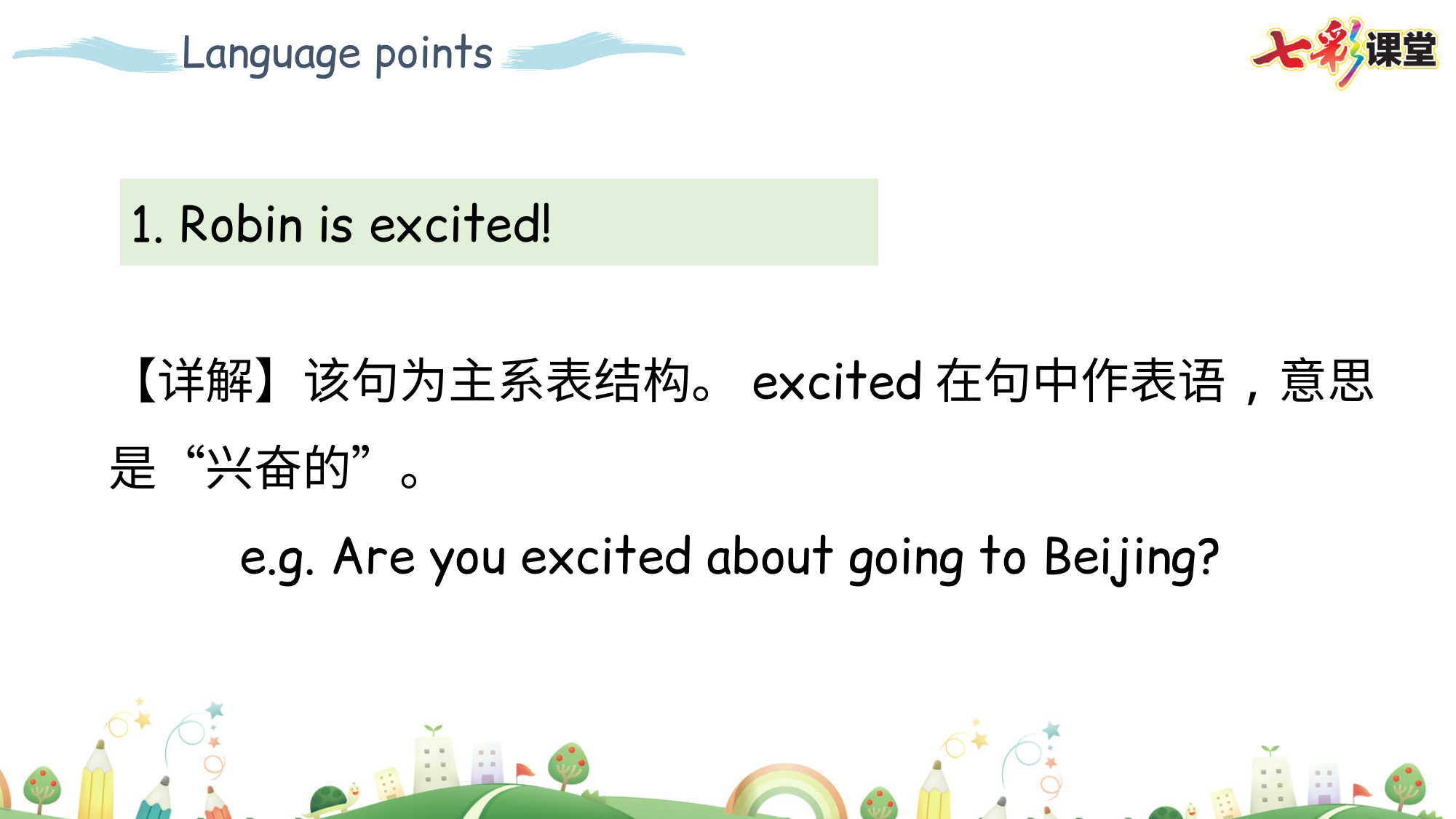

Language points

1. Robin is excited!
【详解】该句为主系表结构。excited在句中作表语,意思是“兴奋的”。
         e.g. Are you excited about going to Beijing?